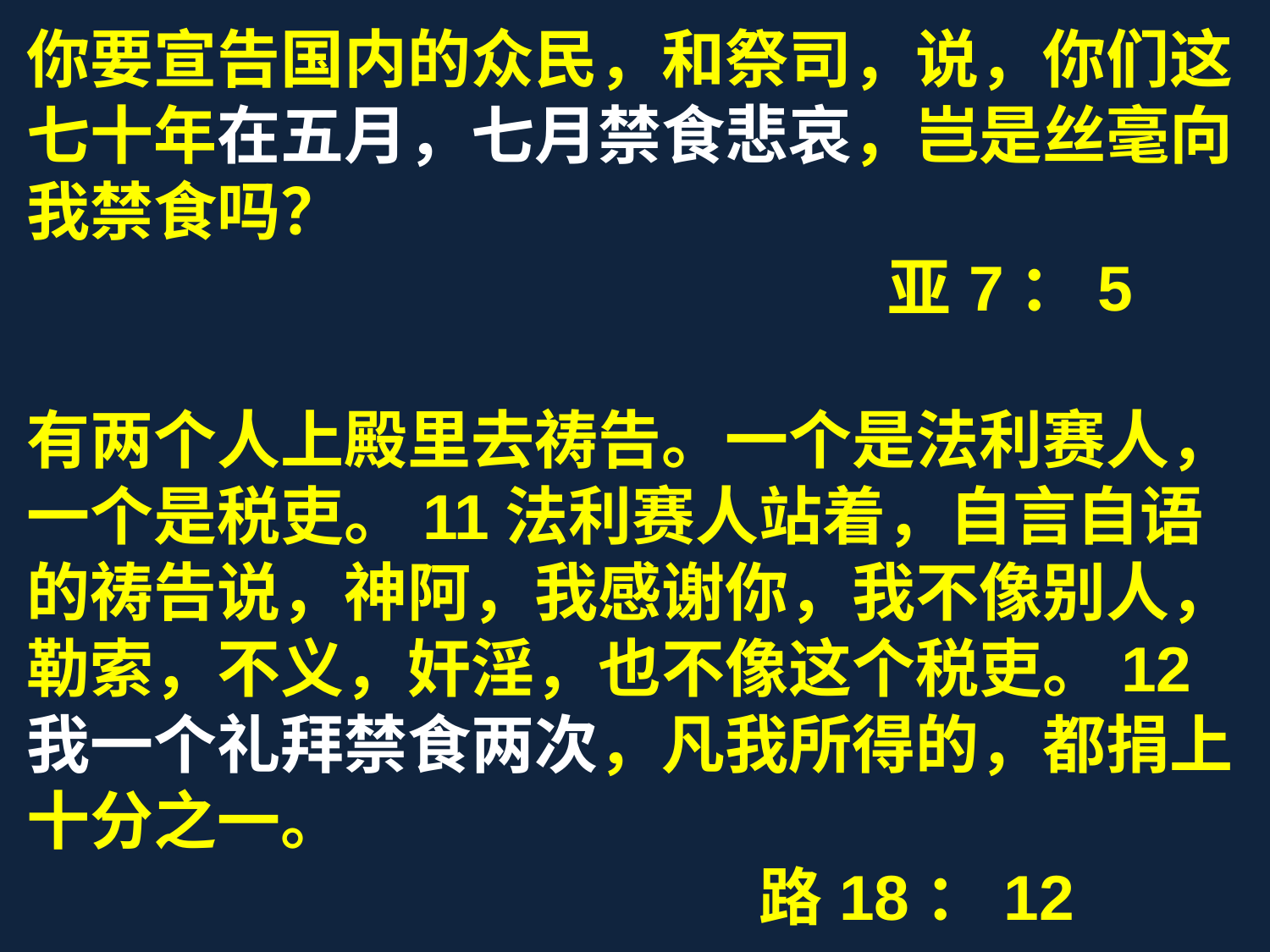

你要宣告国内的众民，和祭司，说，你们这七十年在五月，七月禁食悲哀，岂是丝毫向我禁食吗？
                                                            亚7：5
有两个人上殿里去祷告。一个是法利赛人，一个是税吏。11法利赛人站着，自言自语的祷告说，神阿，我感谢你，我不像别人，勒索，不义，奸淫，也不像这个税吏。12我一个礼拜禁食两次，凡我所得的，都捐上十分之一。
                                                   路18：12